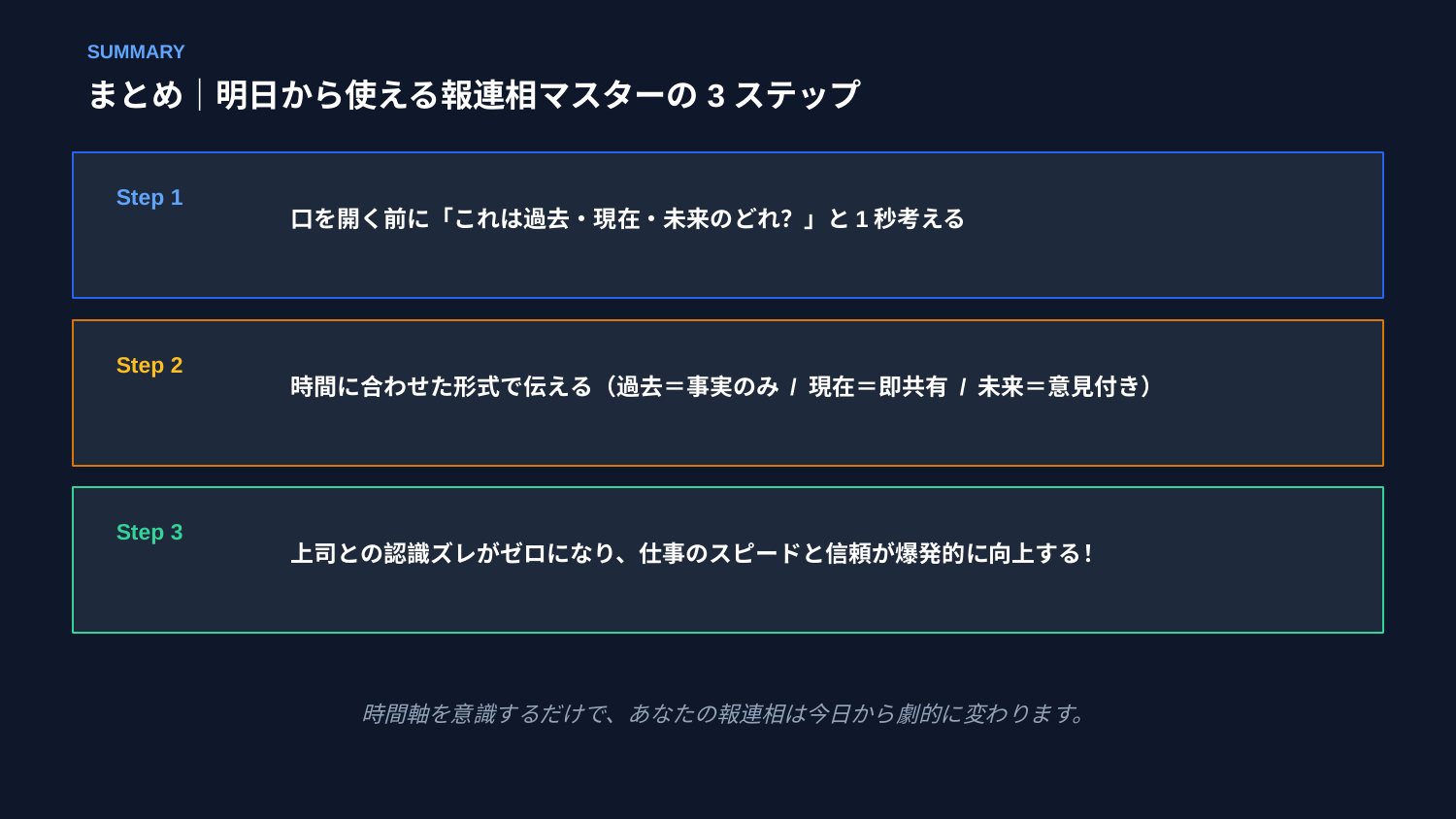

SUMMARY
まとめ｜明日から使える報連相マスターの3ステップ

Step 1
口を開く前に「これは過去・現在・未来のどれ？」と1秒考える

Step 2
時間に合わせた形式で伝える（過去＝事実のみ / 現在＝即共有 / 未来＝意見付き）

Step 3
上司との認識ズレがゼロになり、仕事のスピードと信頼が爆発的に向上する！
時間軸を意識するだけで、あなたの報連相は今日から劇的に変わります。